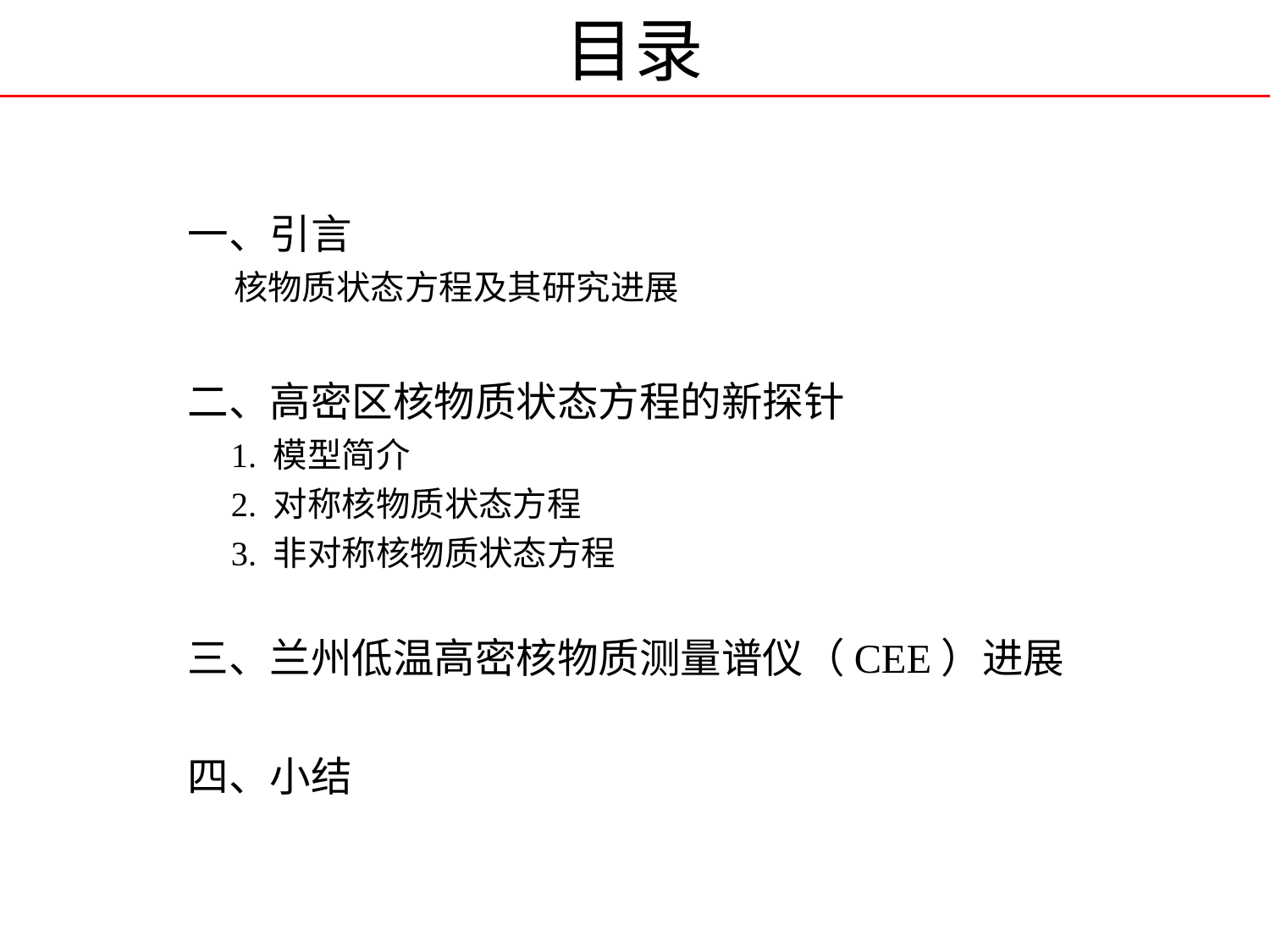

# 目录
一、引言
     核物质状态方程及其研究进展

二、高密区核物质状态方程的新探针
     1. 模型简介
     2. 对称核物质状态方程
     3. 非对称核物质状态方程

三、兰州低温高密核物质测量谱仪（CEE）进展

四、小结